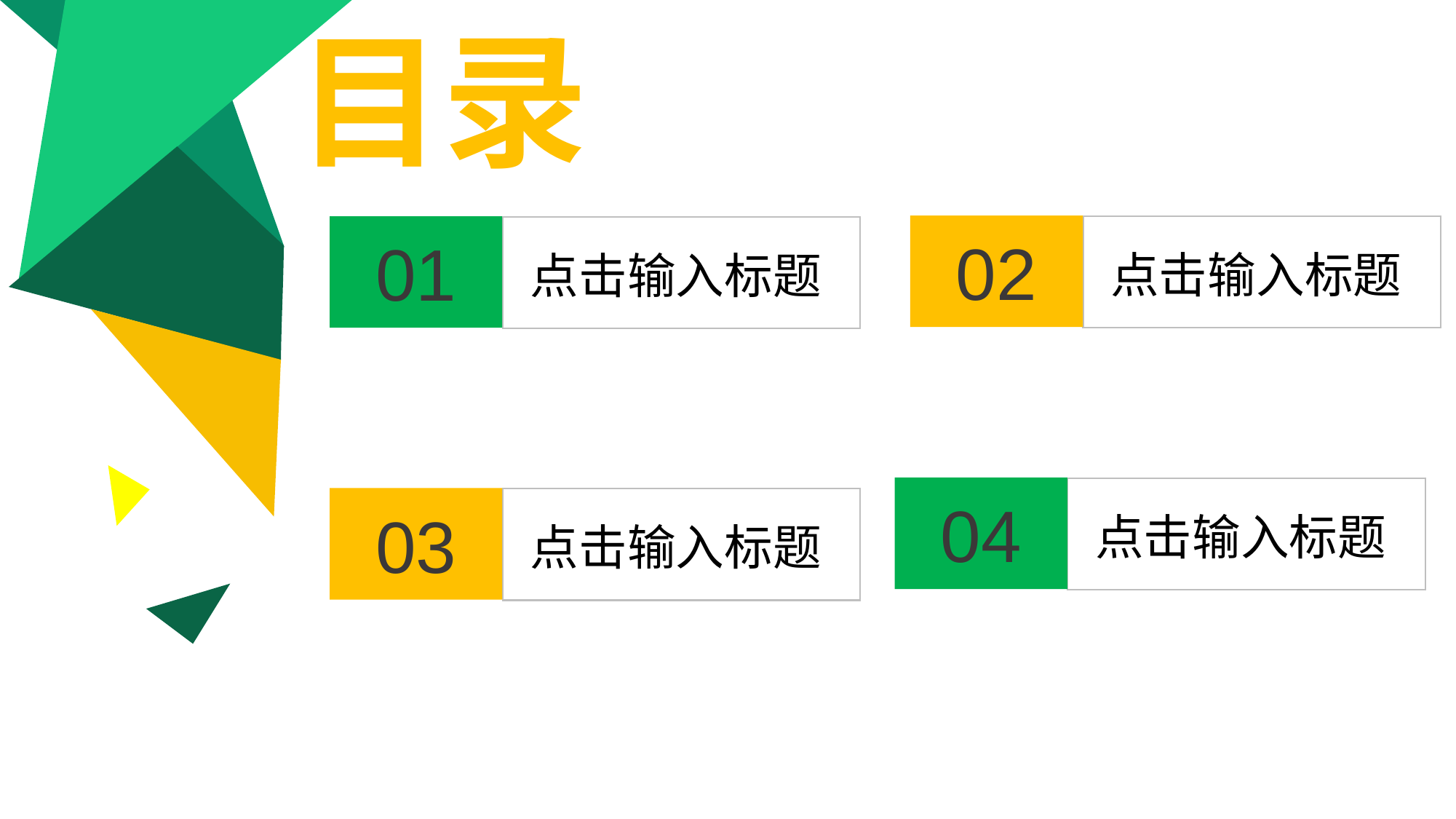

目录

02

点击输入标题
01

点击输入标题

04

点击输入标题
03

点击输入标题